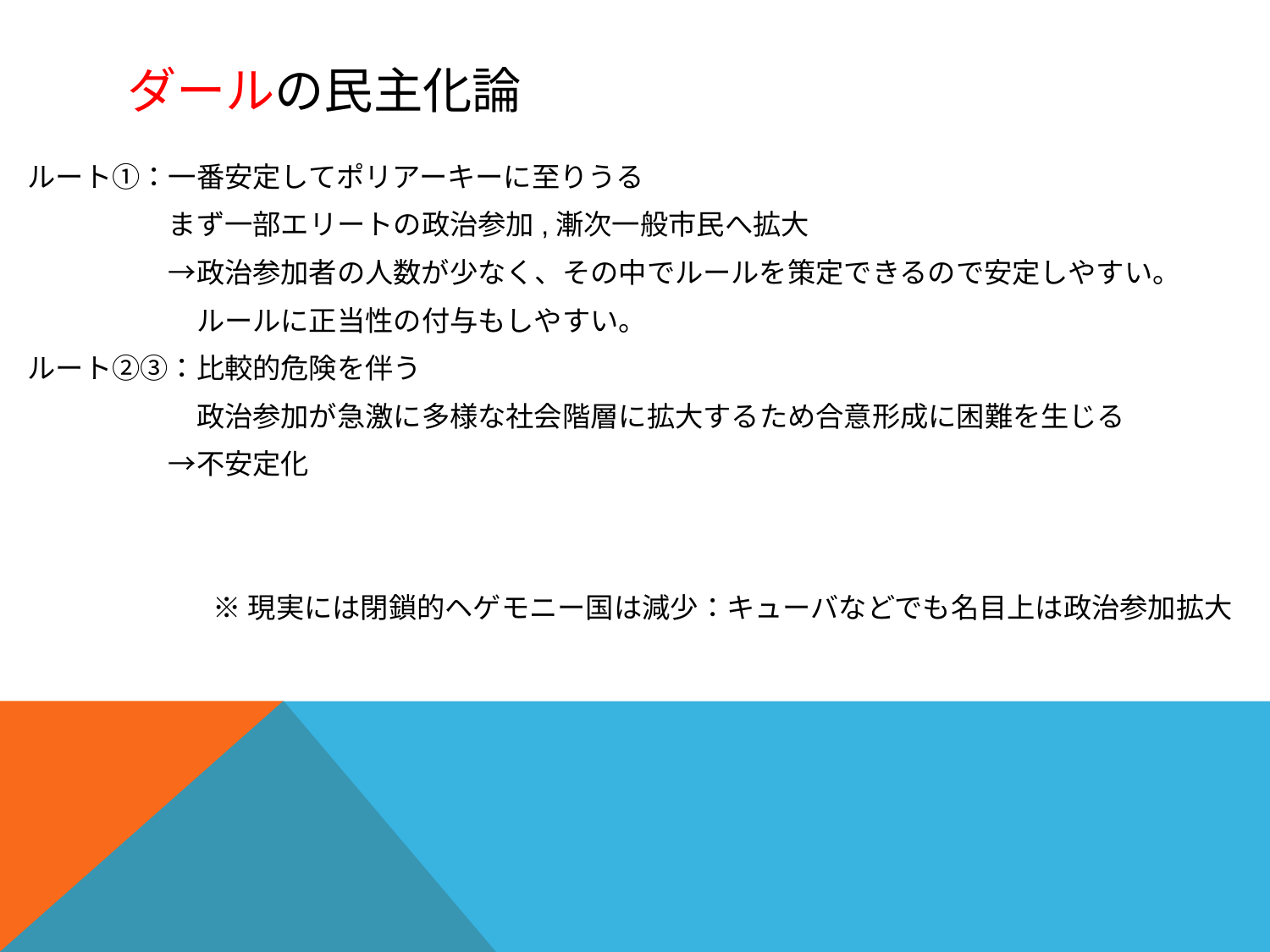

# ダールの民主化論
ルート①：一番安定してポリアーキーに至りうる
　　　　　まず一部エリートの政治参加,漸次一般市民へ拡大
　　　　　→政治参加者の人数が少なく、その中でルールを策定できるので安定しやすい。
　　　　　　ルールに正当性の付与もしやすい。
ルート②③：比較的危険を伴う
　　　　　　政治参加が急激に多様な社会階層に拡大するため合意形成に困難を生じる
　　　　　→不安定化

※現実には閉鎖的ヘゲモニー国は減少：キューバなどでも名目上は政治参加拡大